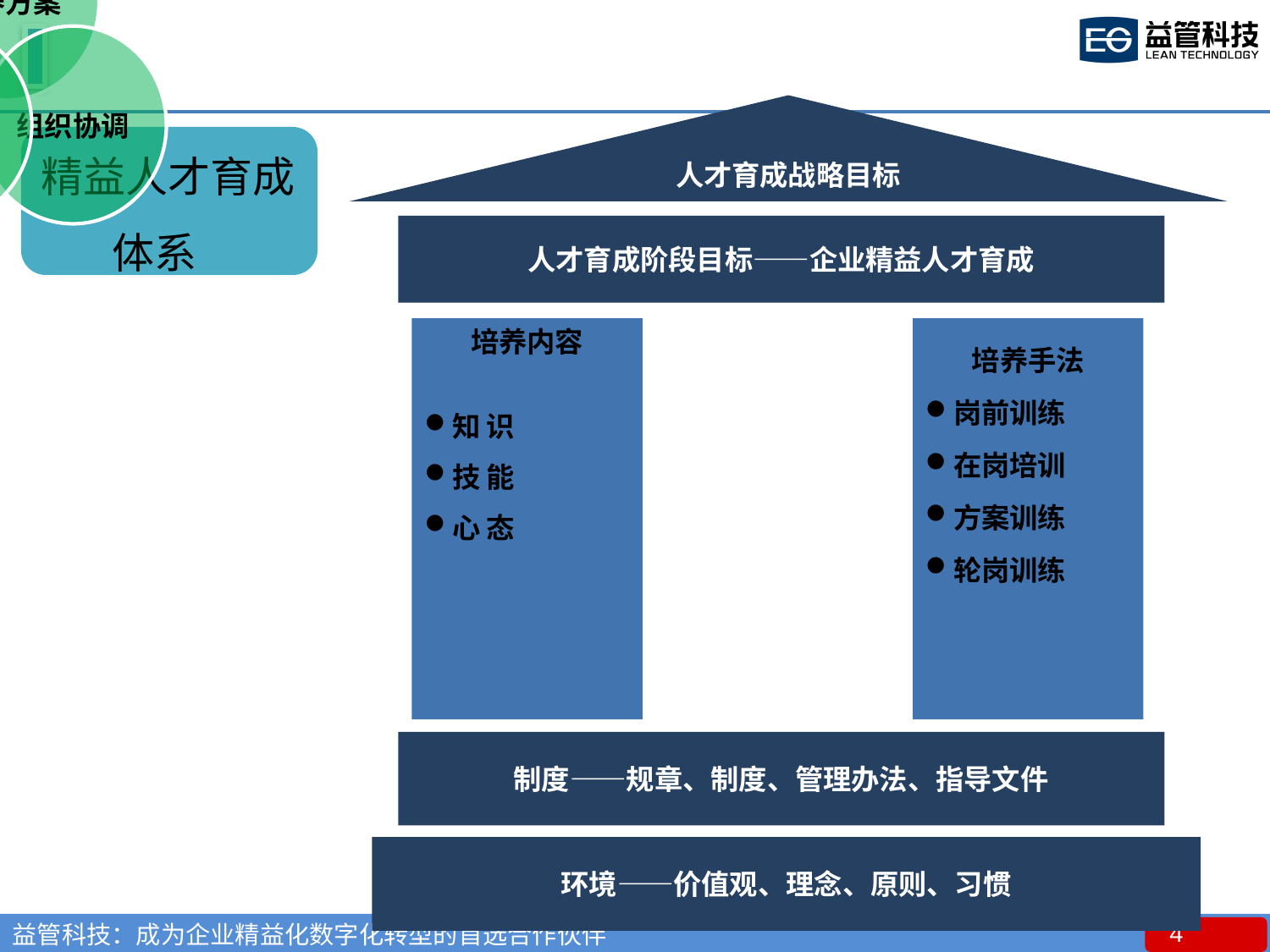

人才育成战略目标
人才育成阶段目标——企业精益人才育成
培养内容

知 识
技 能
心 态
培养手法
岗前训练
在岗培训
方案训练
轮岗训练
培养方案
组织协调
讲师团队
制度——规章、制度、管理办法、指导文件
环境——价值观、理念、原则、习惯
精益人才育成体系